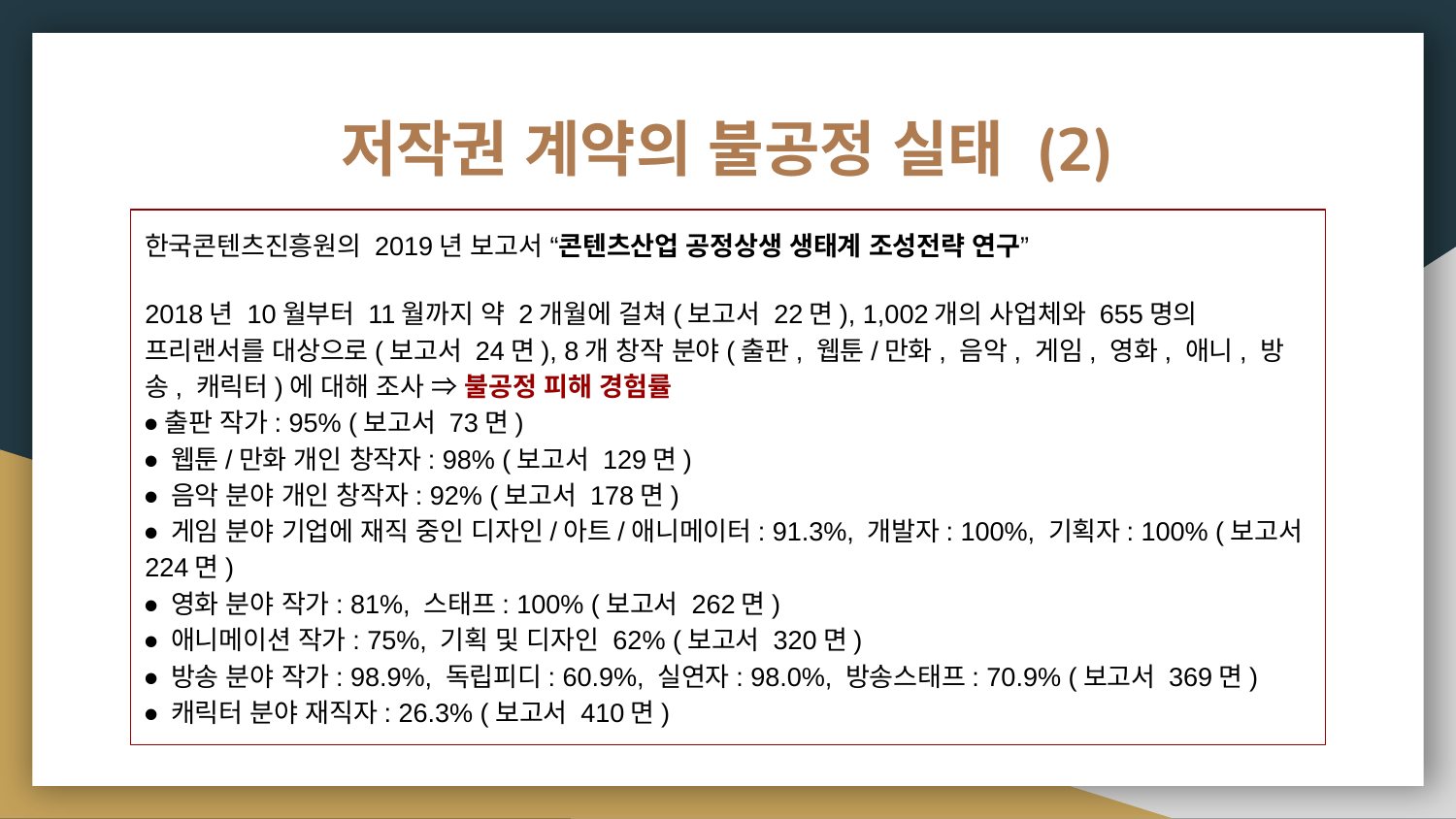

# 저작권 계약의 불공정 실태 (2)
한국콘텐츠진흥원의 2019년 보고서 “콘텐츠산업 공정상생 생태계 조성전략 연구”
2018년 10월부터 11월까지 약 2개월에 걸쳐(보고서 22면), 1,002개의 사업체와 655명의 프리랜서를 대상으로(보고서 24면), 8개 창작 분야(출판, 웹툰/만화, 음악, 게임, 영화, 애니, 방송, 캐릭터)에 대해 조사 ⇒ 불공정 피해 경험률
⦁ 출판 작가: 95% (보고서 73면)
⦁ 웹툰/만화 개인 창작자: 98% (보고서 129면)
⦁ 음악 분야 개인 창작자: 92% (보고서 178면)
⦁ 게임 분야 기업에 재직 중인 디자인/아트/애니메이터: 91.3%, 개발자: 100%, 기획자: 100% (보고서 224면)
⦁ 영화 분야 작가: 81%, 스태프: 100% (보고서 262면)
⦁ 애니메이션 작가: 75%, 기획 및 디자인 62% (보고서 320면)
⦁ 방송 분야 작가: 98.9%, 독립피디: 60.9%, 실연자: 98.0%, 방송스태프: 70.9% (보고서 369면)
⦁ 캐릭터 분야 재직자: 26.3% (보고서 410면)